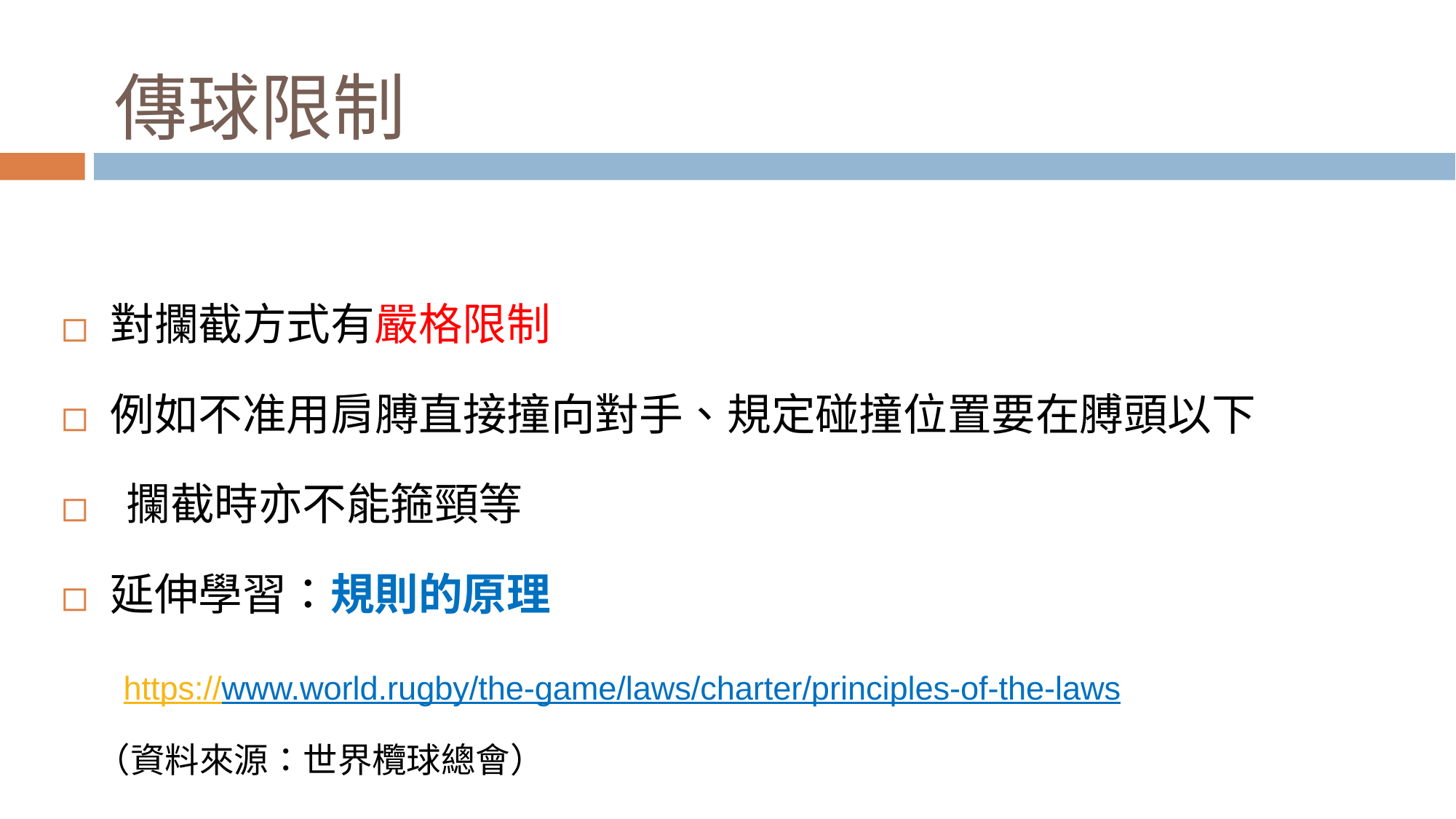

# 傳球限制
對攔截方式有嚴格限制
例如不准用肩膊直接撞向對手、規定碰撞位置要在膊頭以下
 攔截時亦不能箍頸等
延伸學習：規則的原理
	https://www.world.rugby/the-game/laws/charter/principles-of-the-laws
　（資料來源：世界欖球總會）